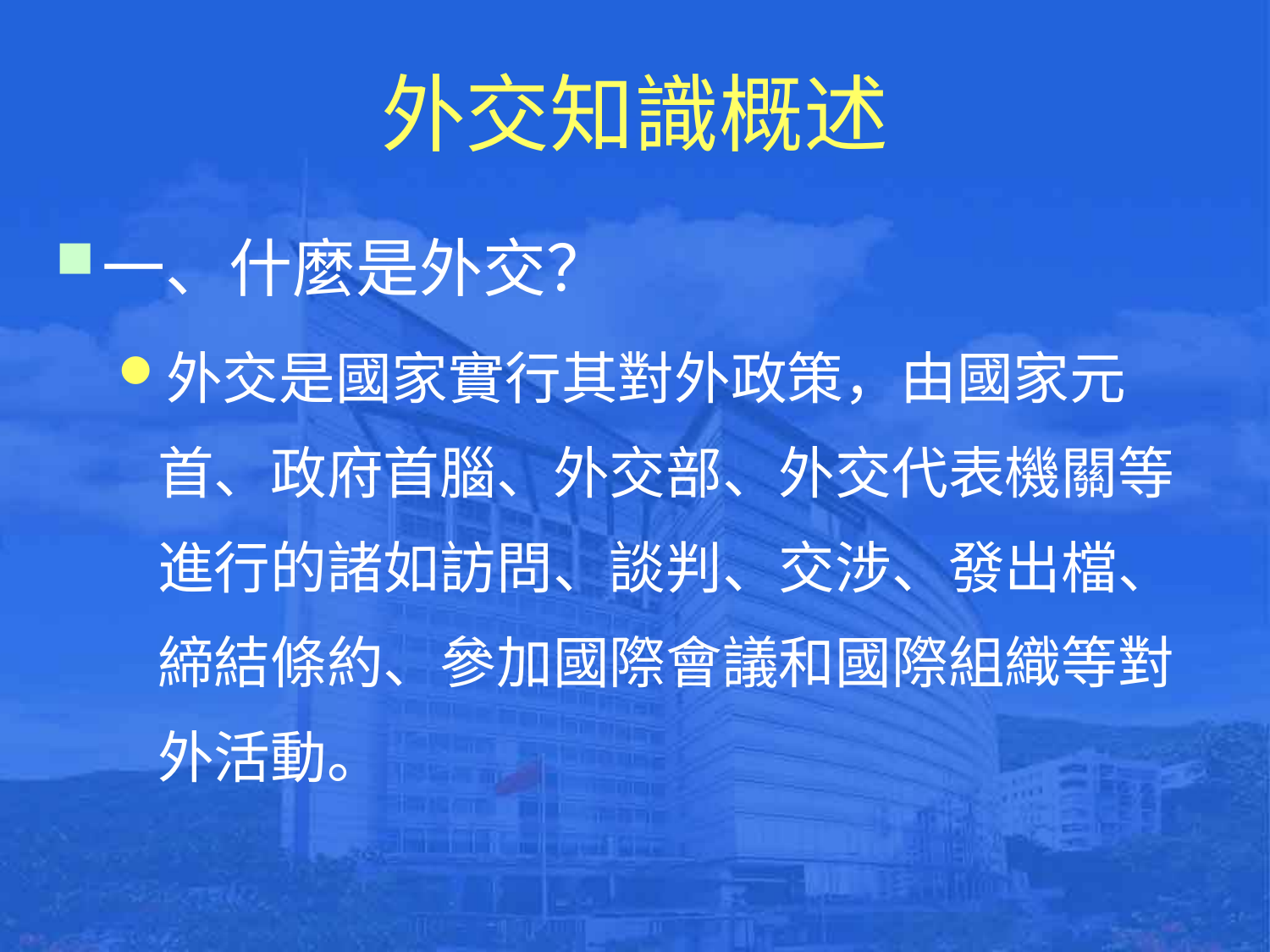

# 外交知識概述
一、什麼是外交？
外交是國家實行其對外政策，由國家元首、政府首腦、外交部、外交代表機關等進行的諸如訪問、談判、交涉、發出檔、締結條約、參加國際會議和國際組織等對外活動。